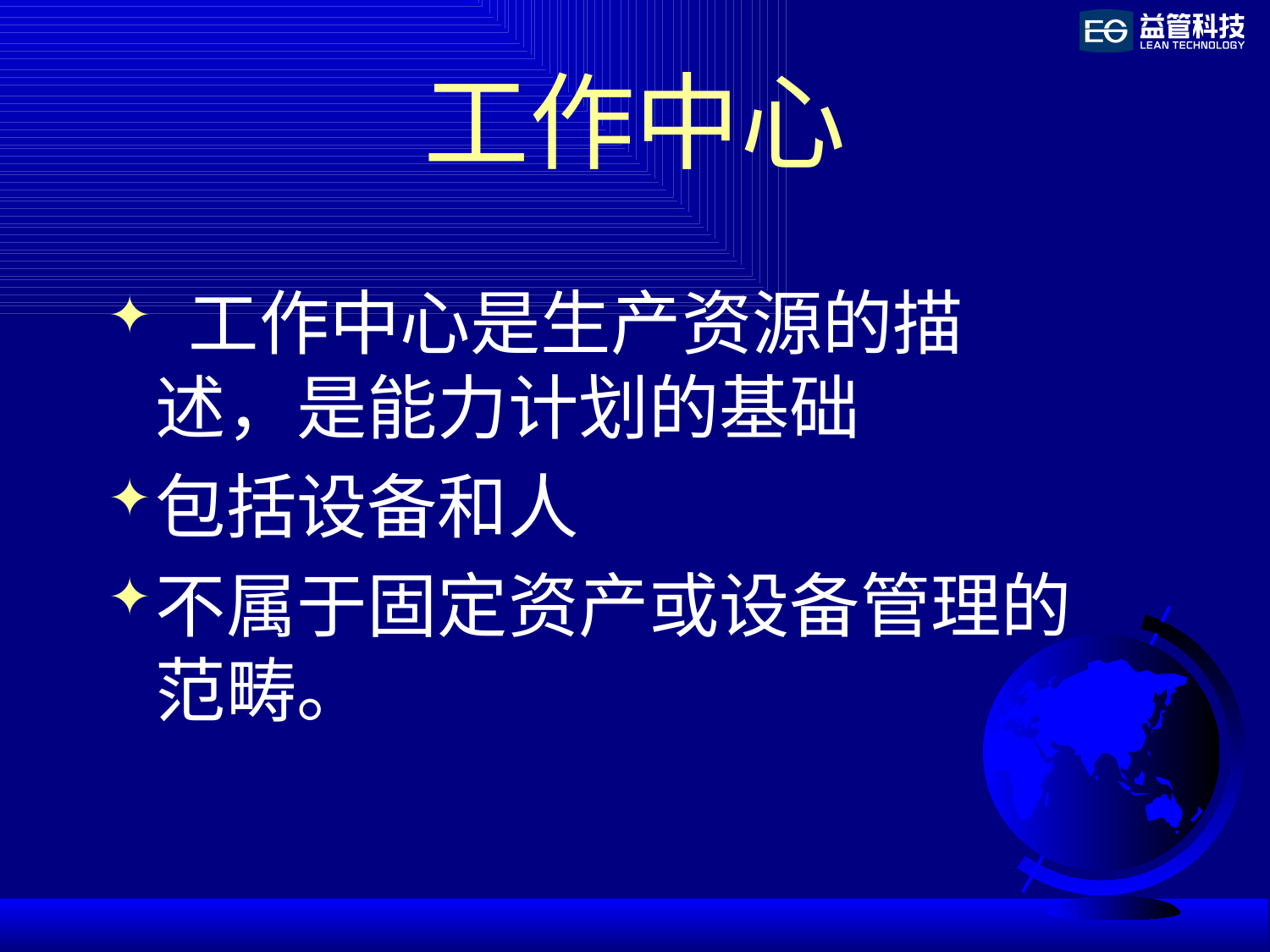

# 工作中心
 工作中心是生产资源的描述，是能力计划的基础
包括设备和人
不属于固定资产或设备管理的范畴。
16